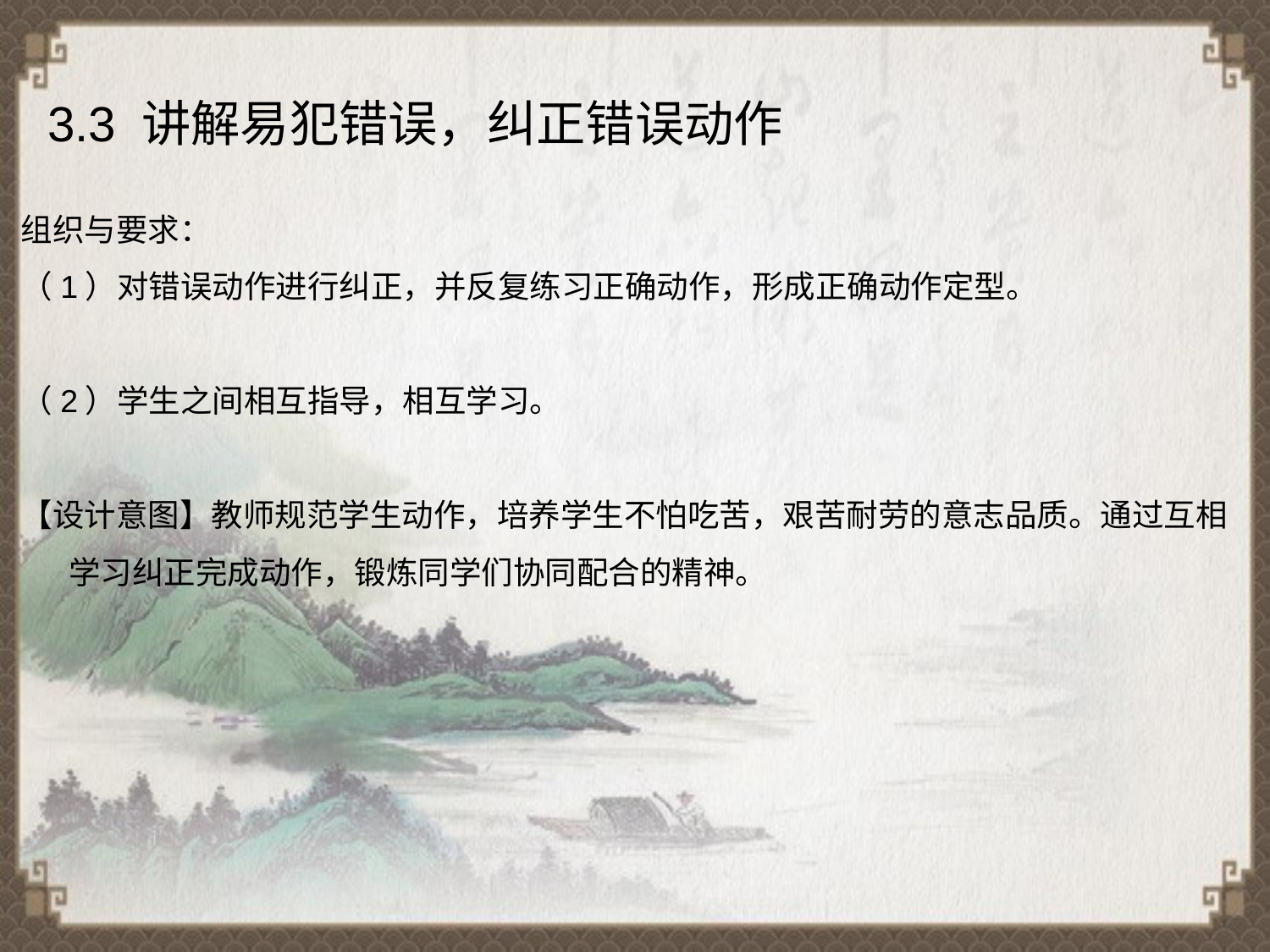

3.3 讲解易犯错误，纠正错误动作

组织与要求：
（1）对错误动作进行纠正，并反复练习正确动作，形成正确动作定型。

（2）学生之间相互指导，相互学习。

【设计意图】教师规范学生动作，培养学生不怕吃苦，艰苦耐劳的意志品质。通过互相学习纠正完成动作，锻炼同学们协同配合的精神。